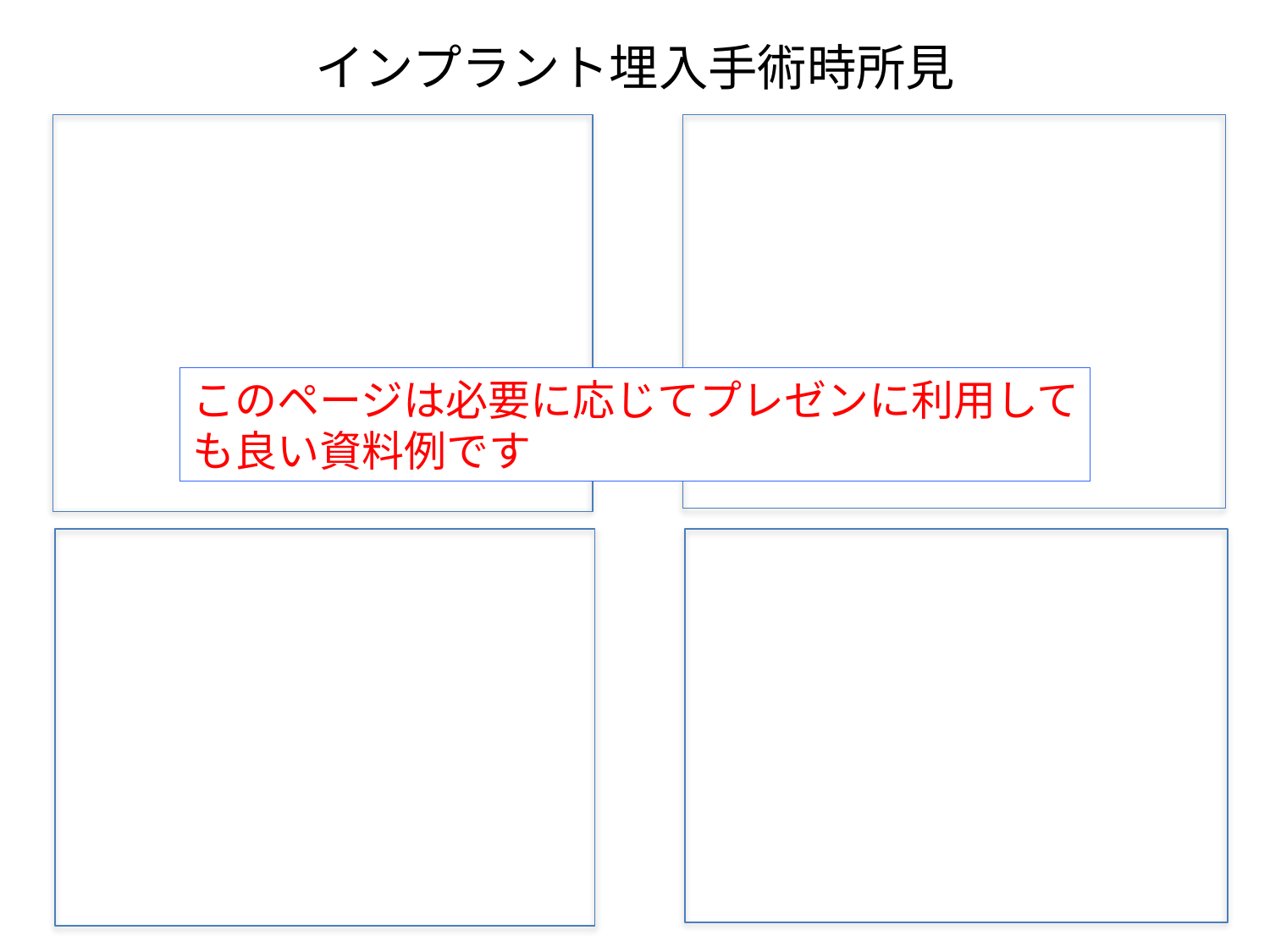

インプラント埋入手術時所見

このページは必要に応じてプレゼンに利用しても良い資料例です